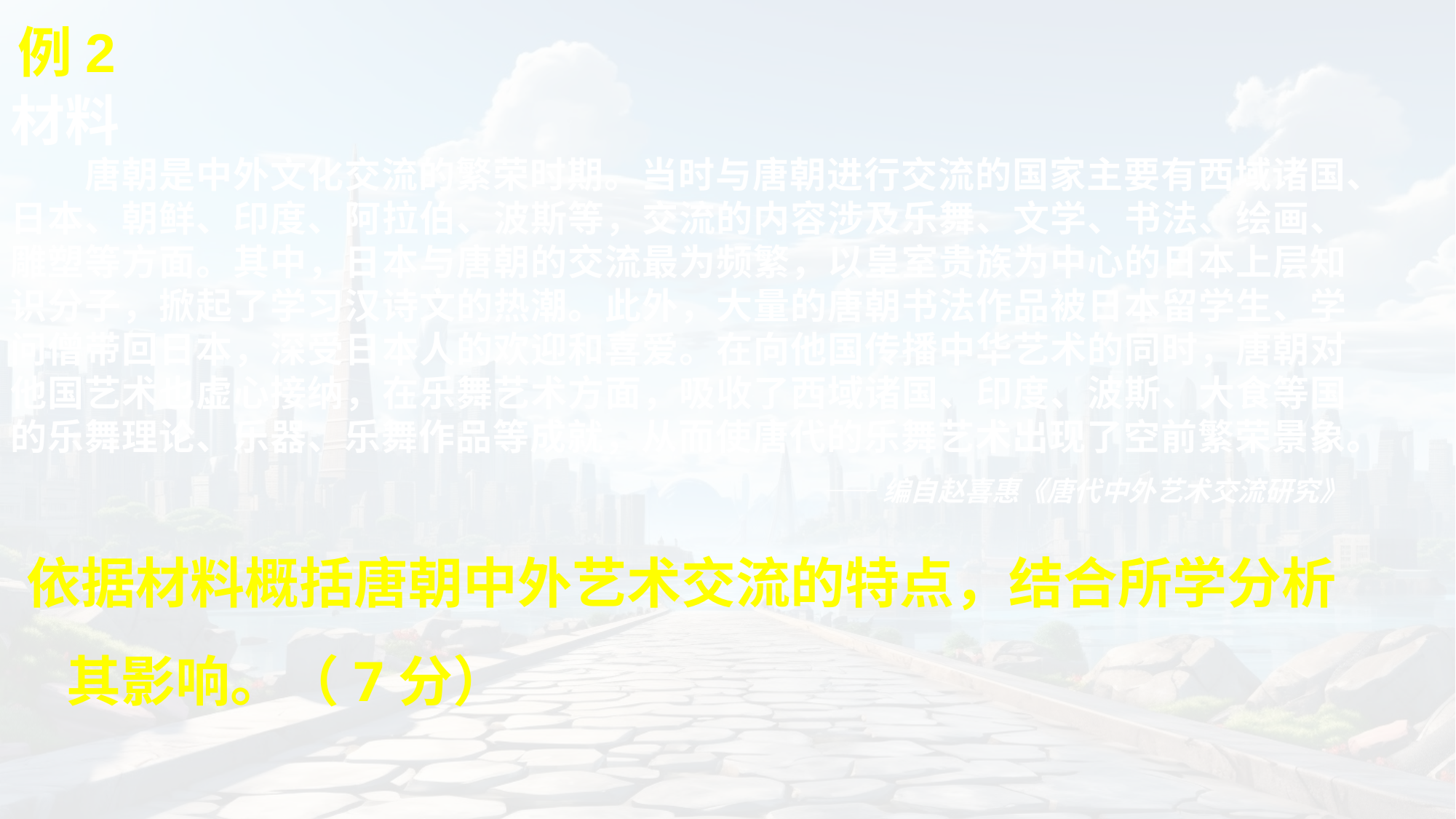

例2
材料
     唐朝是中外文化交流的繁荣时期。当时与唐朝进行交流的国家主要有西域诸国、日本、朝鲜、印度、阿拉伯、波斯等，交流的内容涉及乐舞、文学、书法、绘画、雕塑等方面。其中，日本与唐朝的交流最为频繁，以皇室贵族为中心的日本上层知识分子，掀起了学习汉诗文的热潮。此外，大量的唐朝书法作品被日本留学生、学问僧带回日本，深受日本人的欢迎和喜爱。在向他国传播中华艺术的同时，唐朝对他国艺术也虚心接纳，在乐舞艺术方面，吸收了西域诸国、印度、波斯、大食等国的乐舞理论、乐器、乐舞作品等成就，从而使唐代的乐舞艺术出现了空前繁荣景象。
——编自赵喜惠《唐代中外艺术交流研究》
依据材料概括唐朝中外艺术交流的特点，结合所学分析其影响。（7分）